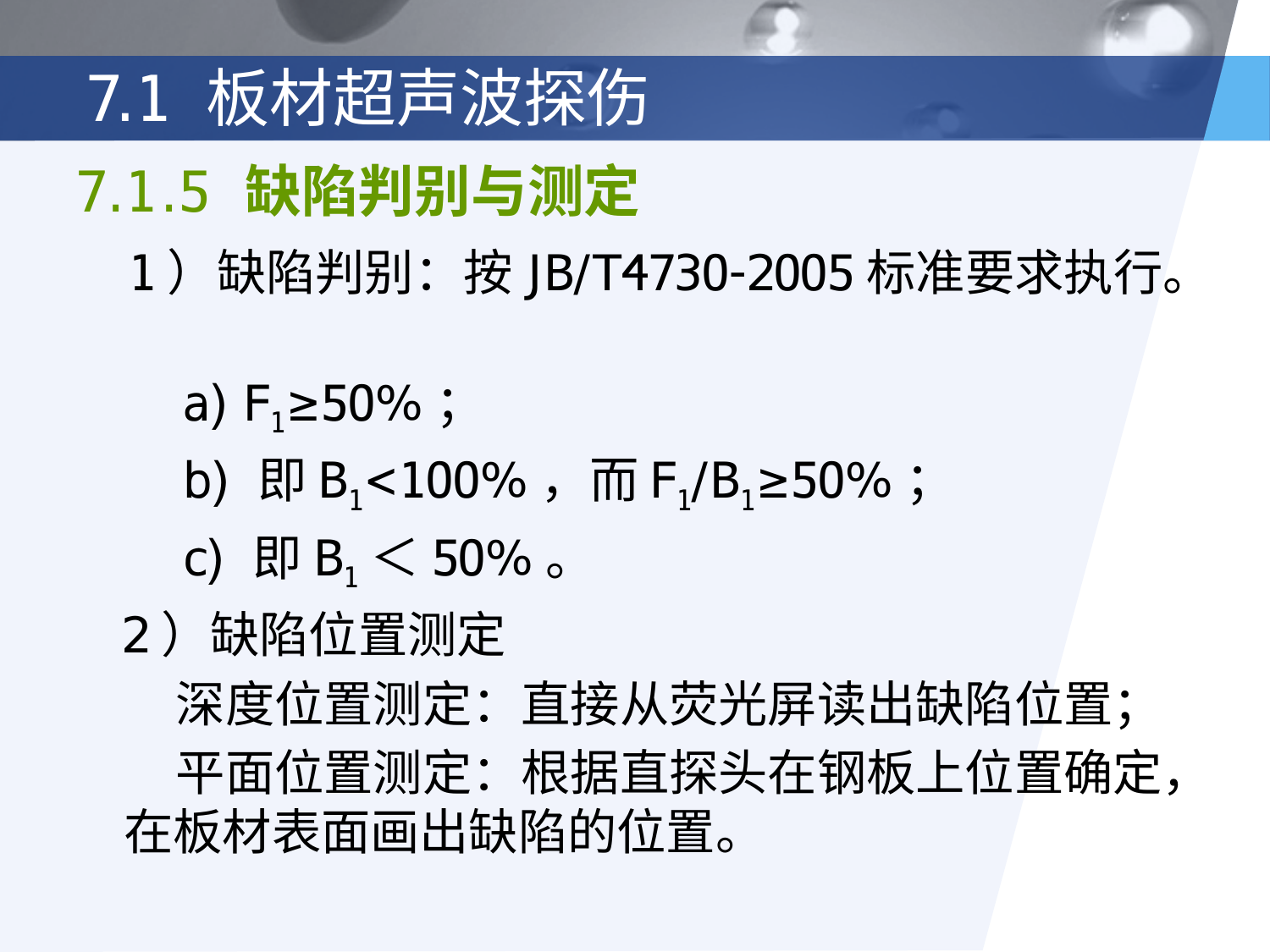

# 7.1 板材超声波探伤
7.1.5 缺陷判别与测定
   1）缺陷判别：按JB/T4730-2005标准要求执行。
       a) F1≥50%；
       b) 即B1<100%，而F1/B1≥50%；
       c) 即B1＜50%。
   2）缺陷位置测定
        深度位置测定：直接从荧光屏读出缺陷位置；
        平面位置测定：根据直探头在钢板上位置确定，在板材表面画出缺陷的位置。